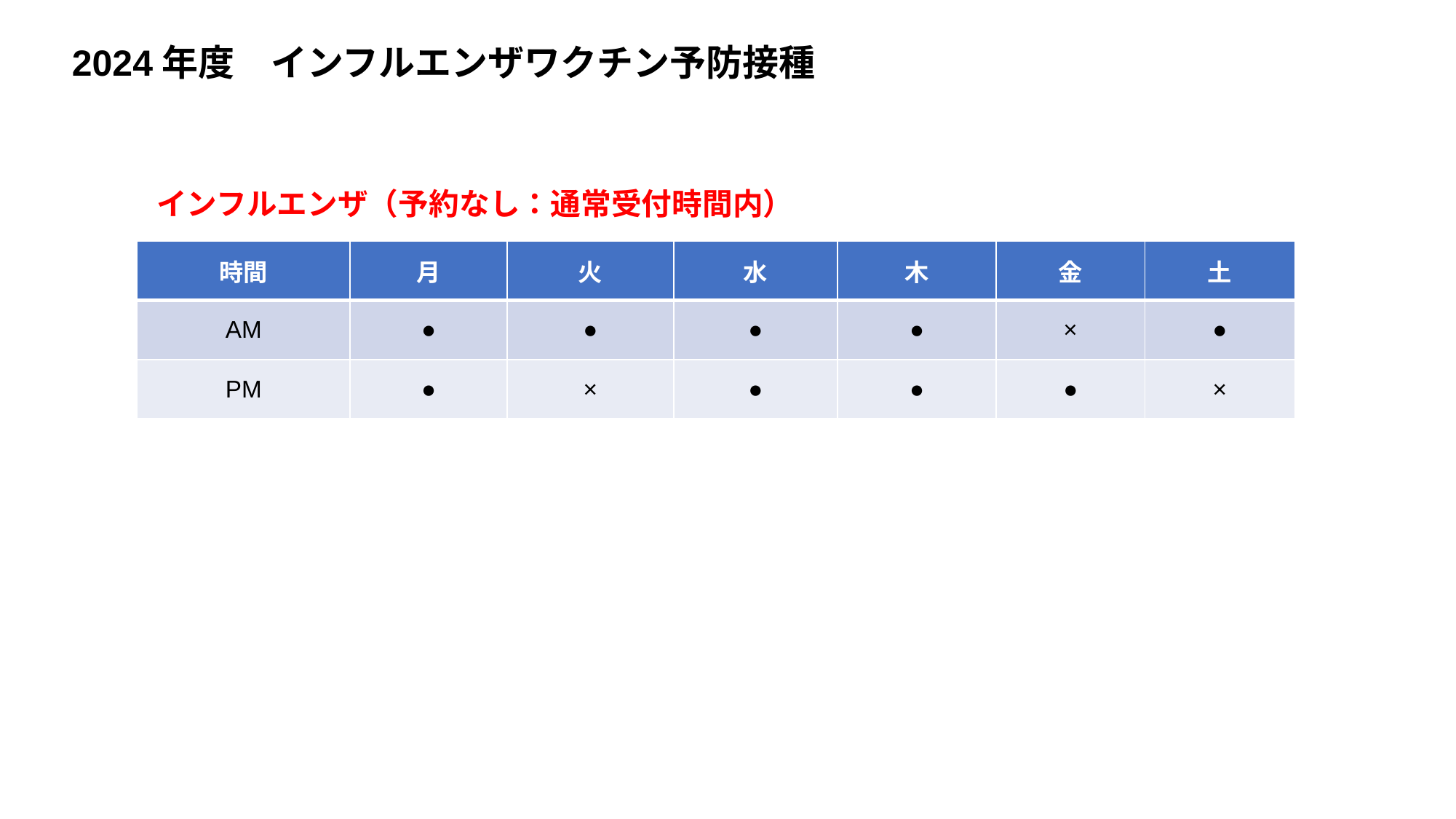

# 2024年度　インフルエンザワクチン予防接種
インフルエンザ（予約なし：通常受付時間内）
| 時間 | 月 | 火 | 水 | 木 | 金 | 土 |
| --- | --- | --- | --- | --- | --- | --- |
| AM | ● | ● | ● | ● | × | ● |
| PM | ● | × | ● | ● | ● | × |